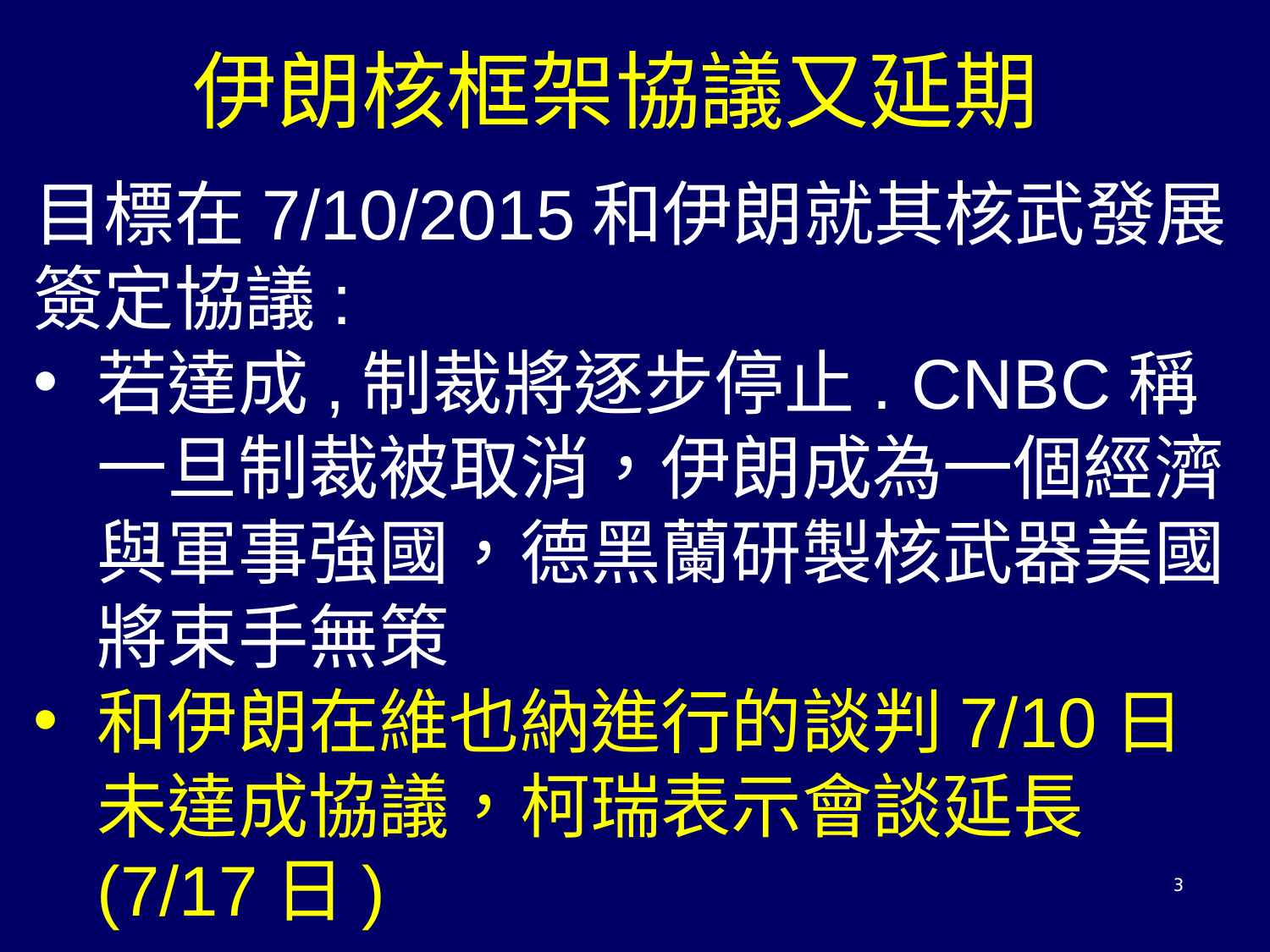

伊朗核框架協議又延期
目標在7/10/2015和伊朗就其核武發展簽定協議:
若達成,制裁將逐步停止. CNBC稱一旦制裁被取消，伊朗成為一個經濟與軍事強國，德黑蘭研製核武器美國將束手無策
和伊朗在維也納進行的談判7/10日未達成協議，柯瑞表示會談延長 (7/17日)
3